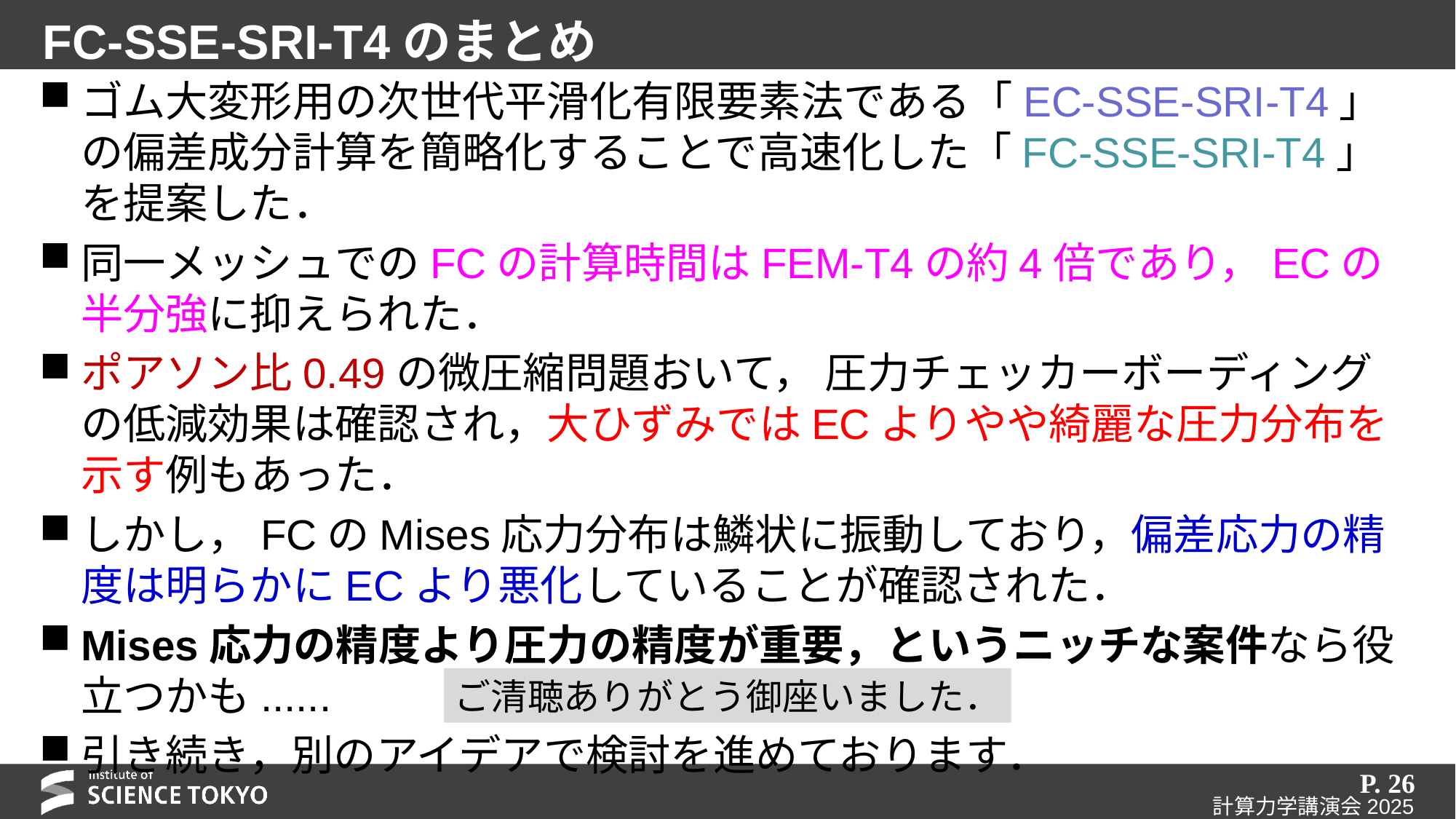

# FC-SSE-SRI-T4のまとめ
ゴム大変形用の次世代平滑化有限要素法である「EC-SSE-SRI-T4」の偏差成分計算を簡略化することで高速化した「FC-SSE-SRI-T4」を提案した．
同一メッシュでのFCの計算時間はFEM-T4の約4倍であり，ECの半分強に抑えられた．
ポアソン比0.49の微圧縮問題おいて， 圧力チェッカーボーディングの低減効果は確認され，大ひずみではECよりやや綺麗な圧力分布を示す例もあった．
しかし，FCのMises応力分布は鱗状に振動しており，偏差応力の精度は明らかにECより悪化していることが確認された．
Mises応力の精度より圧力の精度が重要，というニッチな案件なら役立つかも......
引き続き，別のアイデアで検討を進めております．
ご清聴ありがとう御座いました．
P. 26